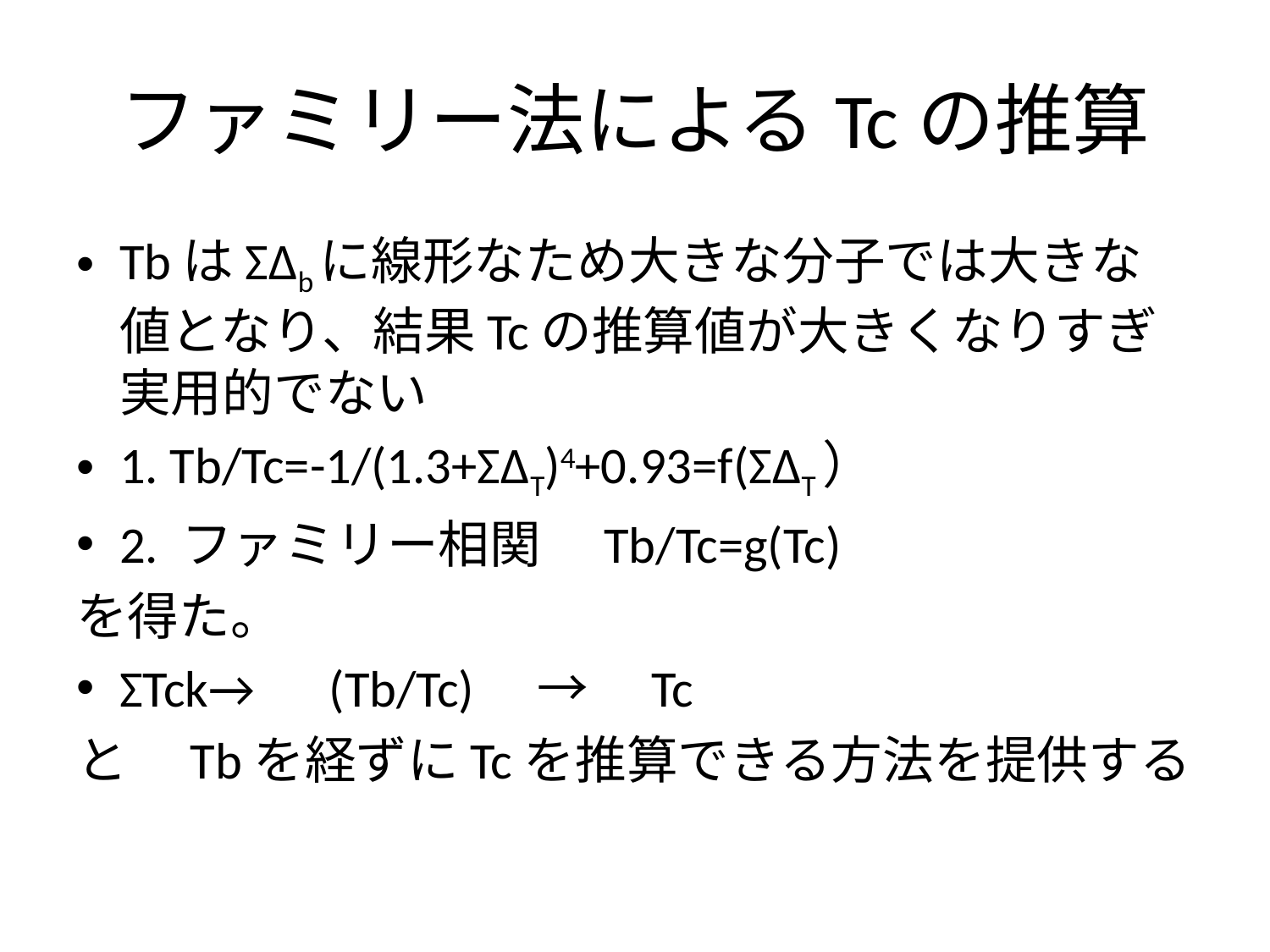

# ファミリー法によるTcの推算
TbはΣΔbに線形なため大きな分子では大きな値となり、結果Tcの推算値が大きくなりすぎ実用的でない
1. Tb/Tc=-1/(1.3+ΣΔT)4+0.93=f(ΣΔT）
2. ファミリー相関　Tb/Tc=g(Tc)
を得た。
ΣTck→　(Tb/Tc)　→　Tc
と　Tbを経ずにTcを推算できる方法を提供する